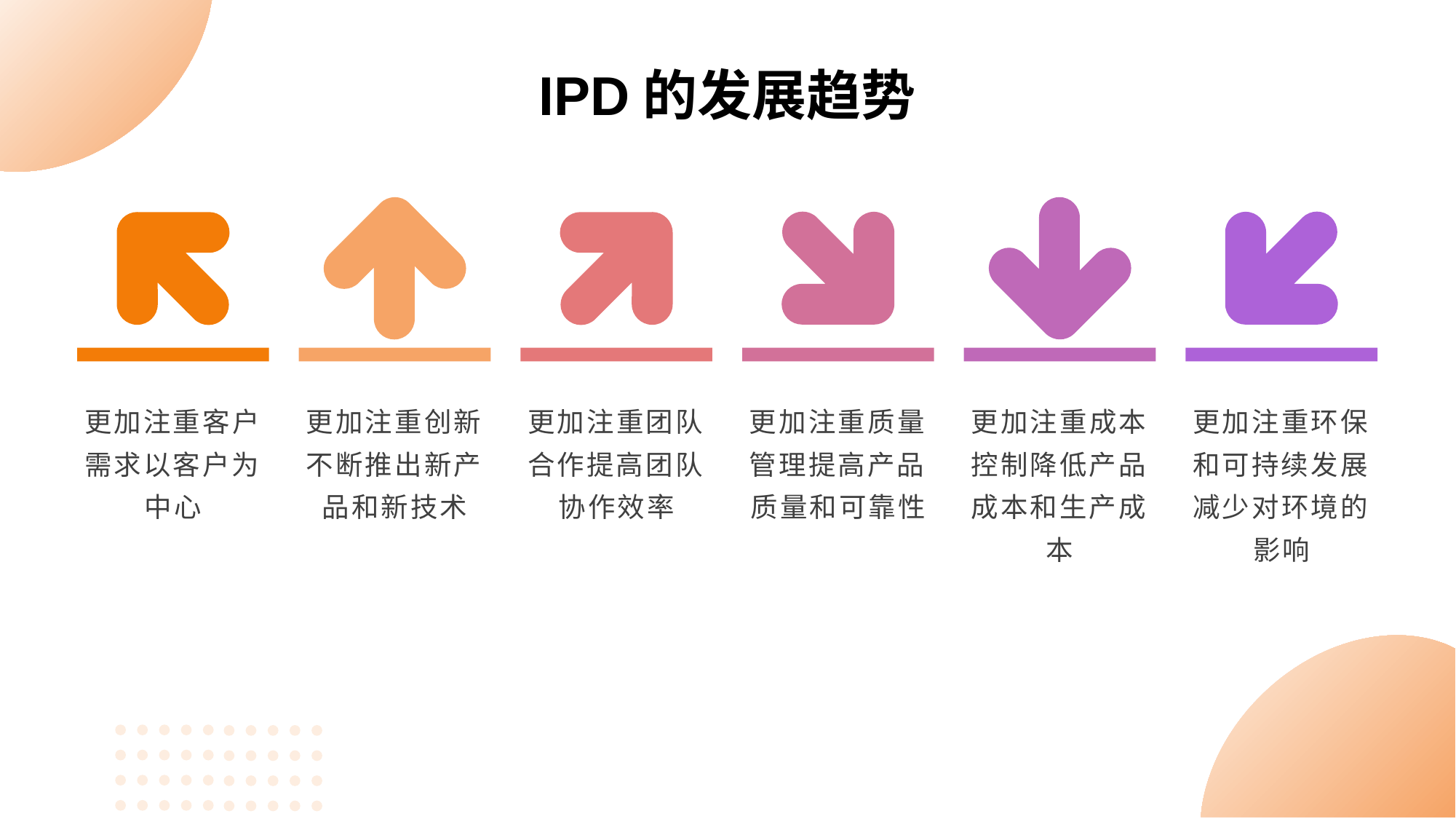

IPD的发展趋势

更加注重客户需求以客户为中心
更加注重创新不断推出新产品和新技术
更加注重团队合作提高团队协作效率
更加注重质量管理提高产品质量和可靠性
更加注重成本控制降低产品成本和生产成本
更加注重环保和可持续发展减少对环境的影响